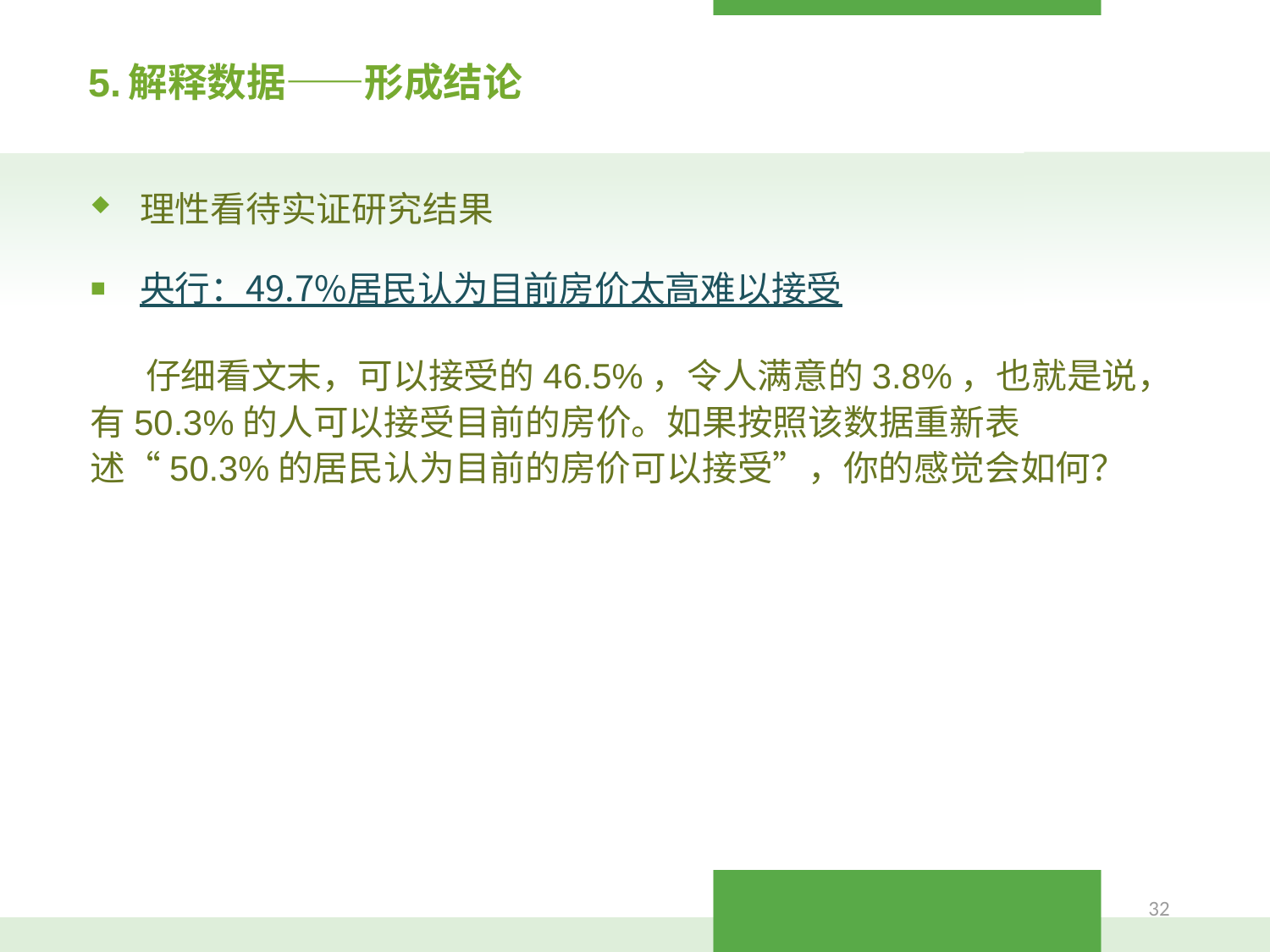

# 5.解释数据——形成结论
理性看待实证研究结果
央行：49.7%居民认为目前房价太高难以接受
      仔细看文末，可以接受的46.5%，令人满意的3.8%，也就是说，有50.3%的人可以接受目前的房价。如果按照该数据重新表述“50.3%的居民认为目前的房价可以接受”，你的感觉会如何？

32